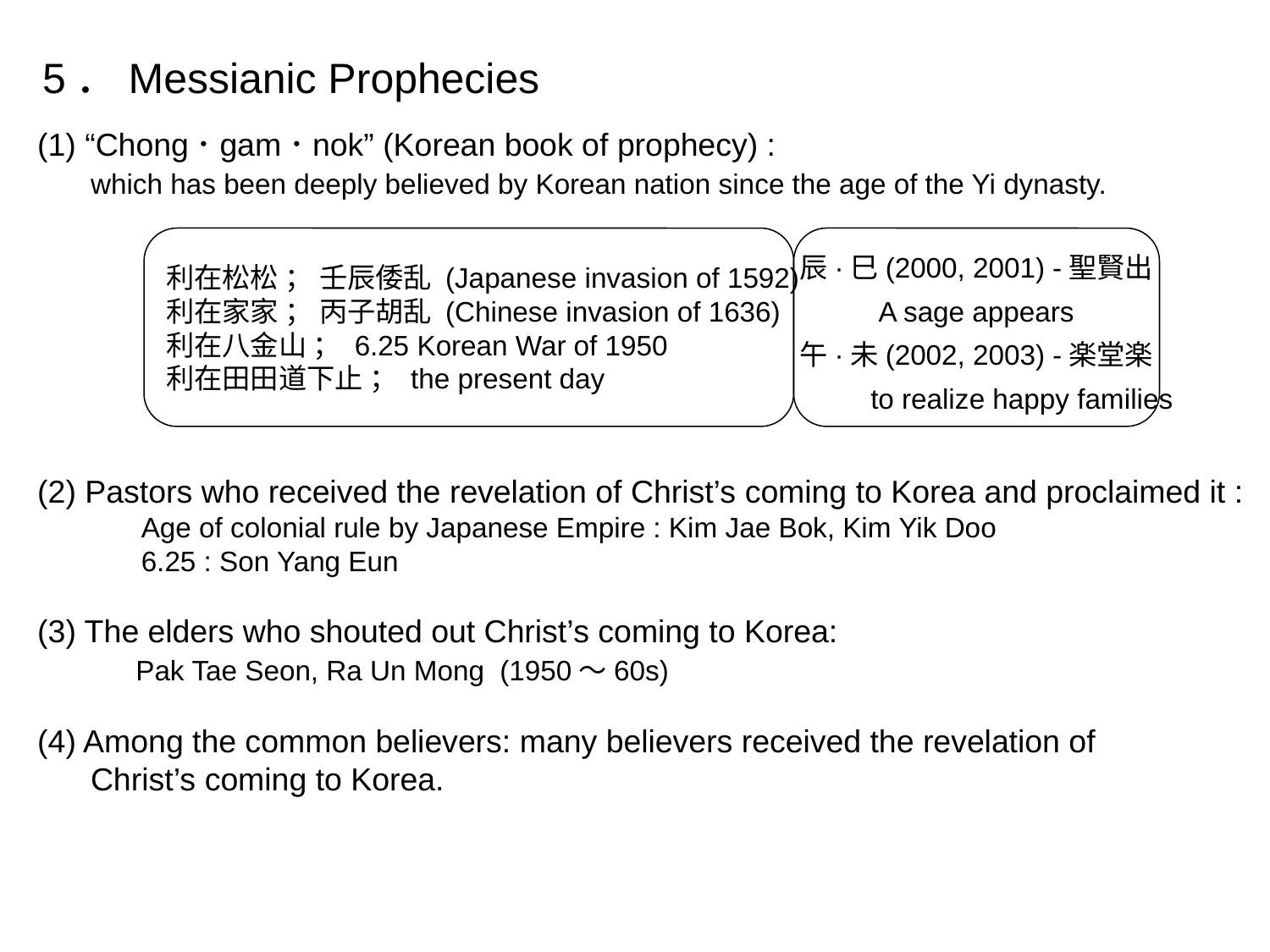

5．Messianic Prophecies
(1) “Chong･gam･nok” (Korean book of prophecy) :
      which has been deeply believed by Korean nation since the age of the Yi dynasty.
利在松松 ； 壬辰倭乱 (Japanese invasion of 1592)
利在家家 ； 丙子胡乱 (Chinese invasion of 1636)
利在八金山 ； 6.25 Korean War of 1950
利在田田道下止 ； the present day
辰·巳(2000, 2001) -聖賢出
A sage appears
午·未(2002, 2003) -楽堂楽
　　　to realize happy families
(2) Pastors who received the revelation of Christ’s coming to Korea and proclaimed it :
　　　  Age of colonial rule by Japanese Empire : Kim Jae Bok, Kim Yik Doo
　　　  6.25 : Son Yang Eun

(3) The elders who shouted out Christ’s coming to Korea:
　　　Pak Tae Seon, Ra Un Mong  (1950～60s)

(4) Among the common believers: many believers received the revelation of
      Christ’s coming to Korea.